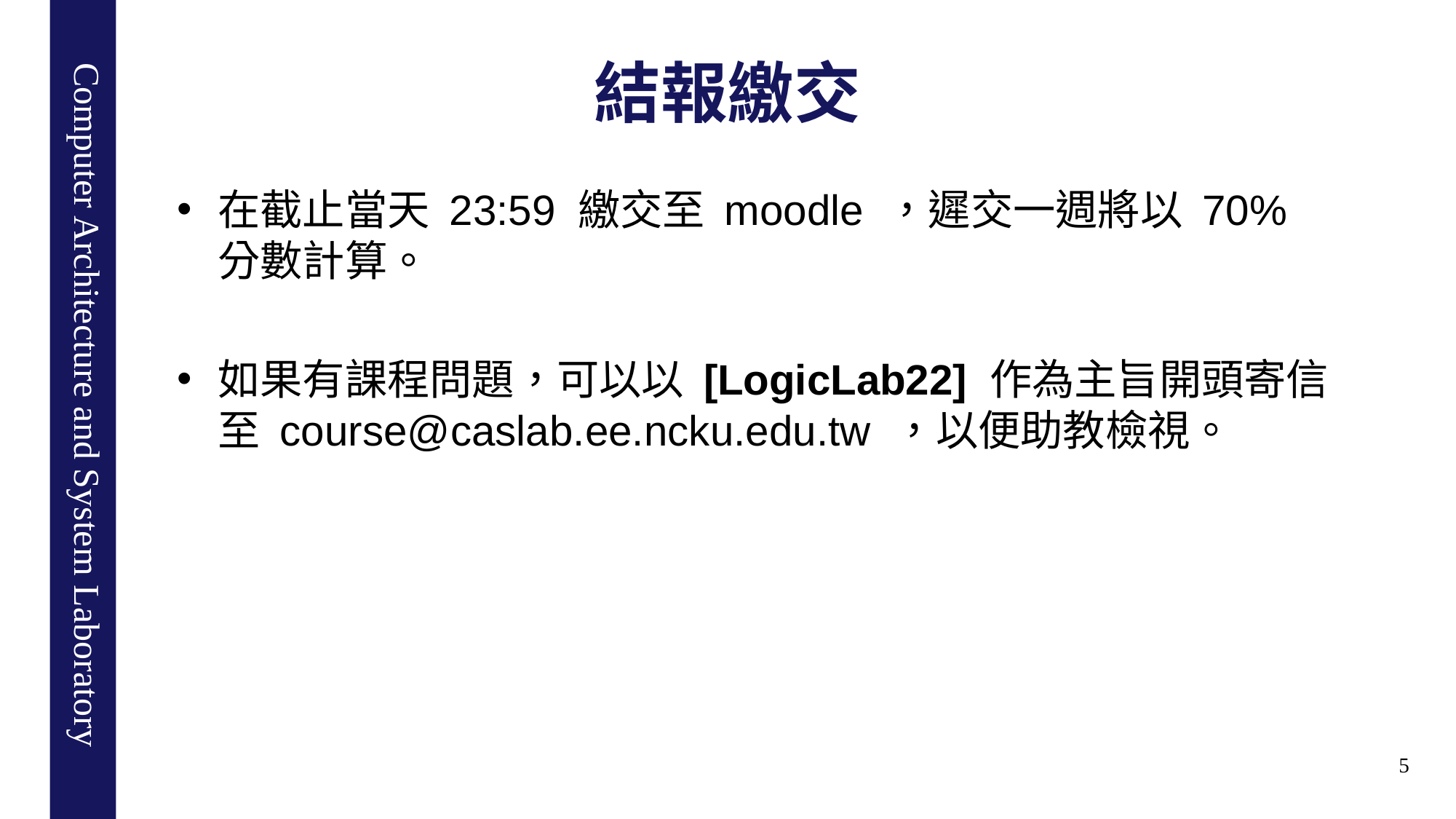

# 結報繳交
在截止當天 23:59 繳交至 moodle ，遲交一週將以 70% 分數計算。

如果有課程問題，可以以 [LogicLab22] 作為主旨開頭寄信至 course@caslab.ee.ncku.edu.tw ，以便助教檢視。

5